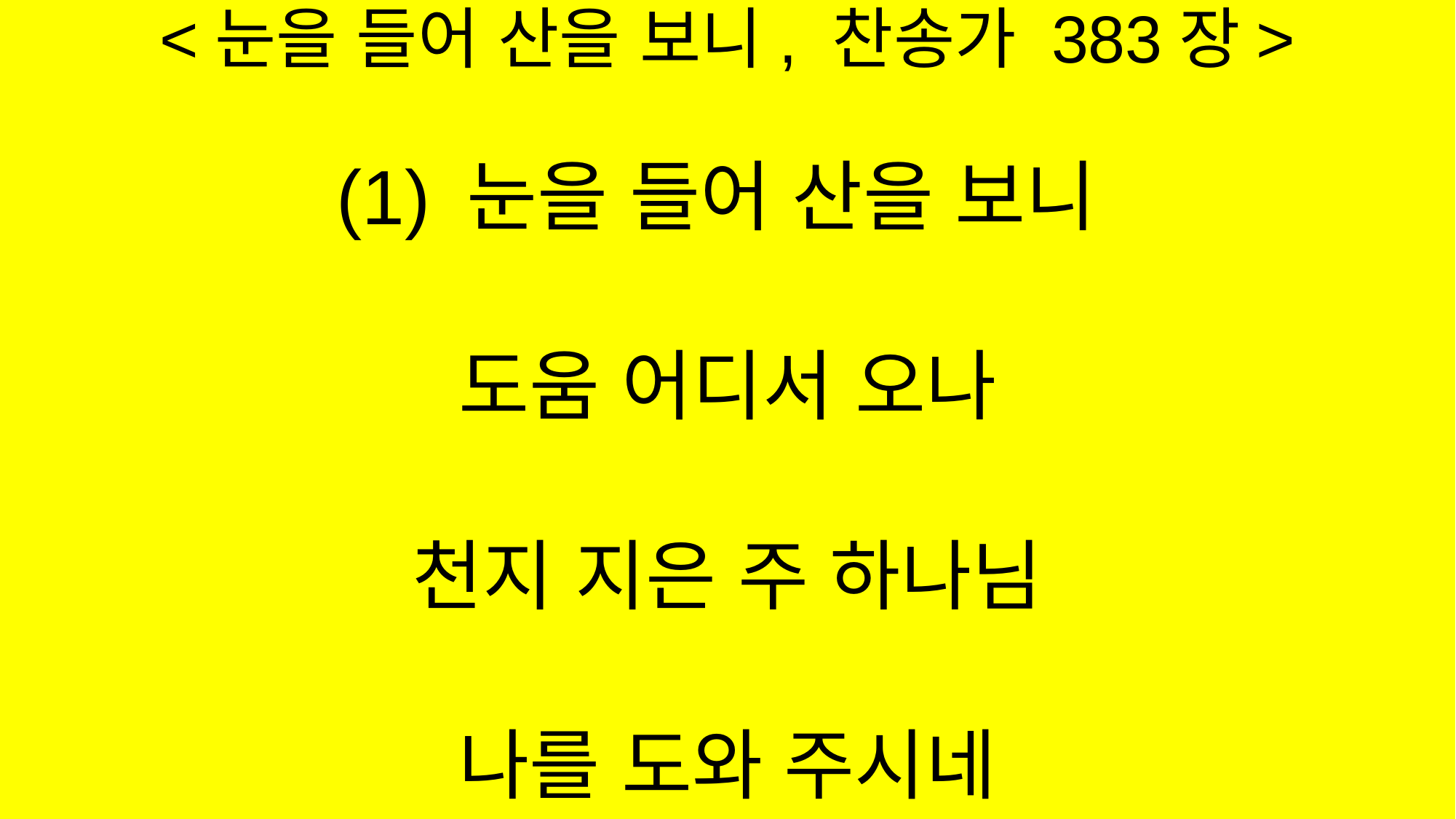

# <눈을 들어 산을 보니, 찬송가 383장>
(1) 눈을 들어 산을 보니

도움 어디서 오나

천지 지은 주 하나님

나를 도와 주시네